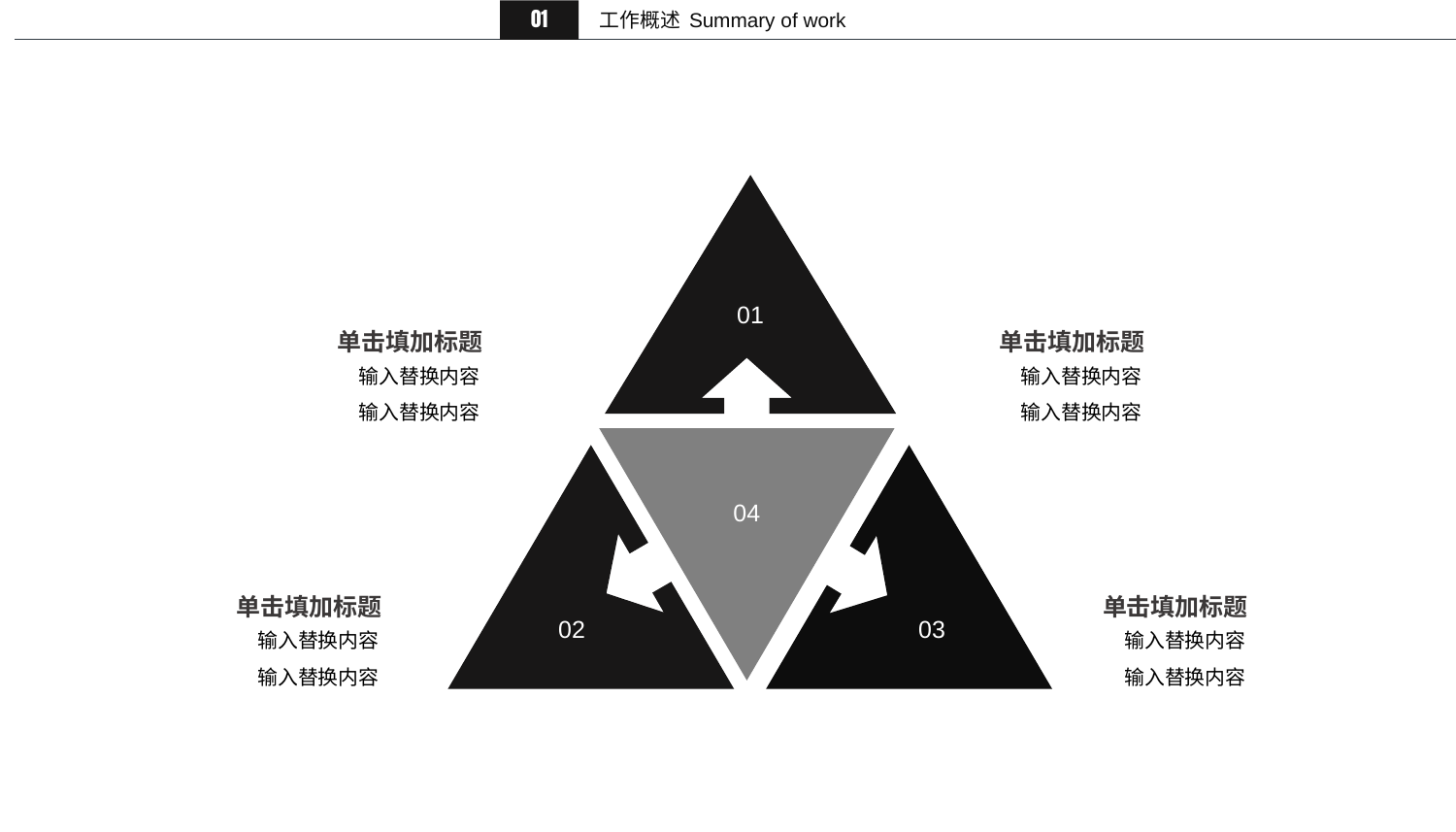

01
Summary of work
工作概述
01
04
02
03
单击填加标题
单击填加标题
输入替换内容
输入替换内容
输入替换内容
输入替换内容
单击填加标题
单击填加标题
输入替换内容
输入替换内容
输入替换内容
输入替换内容